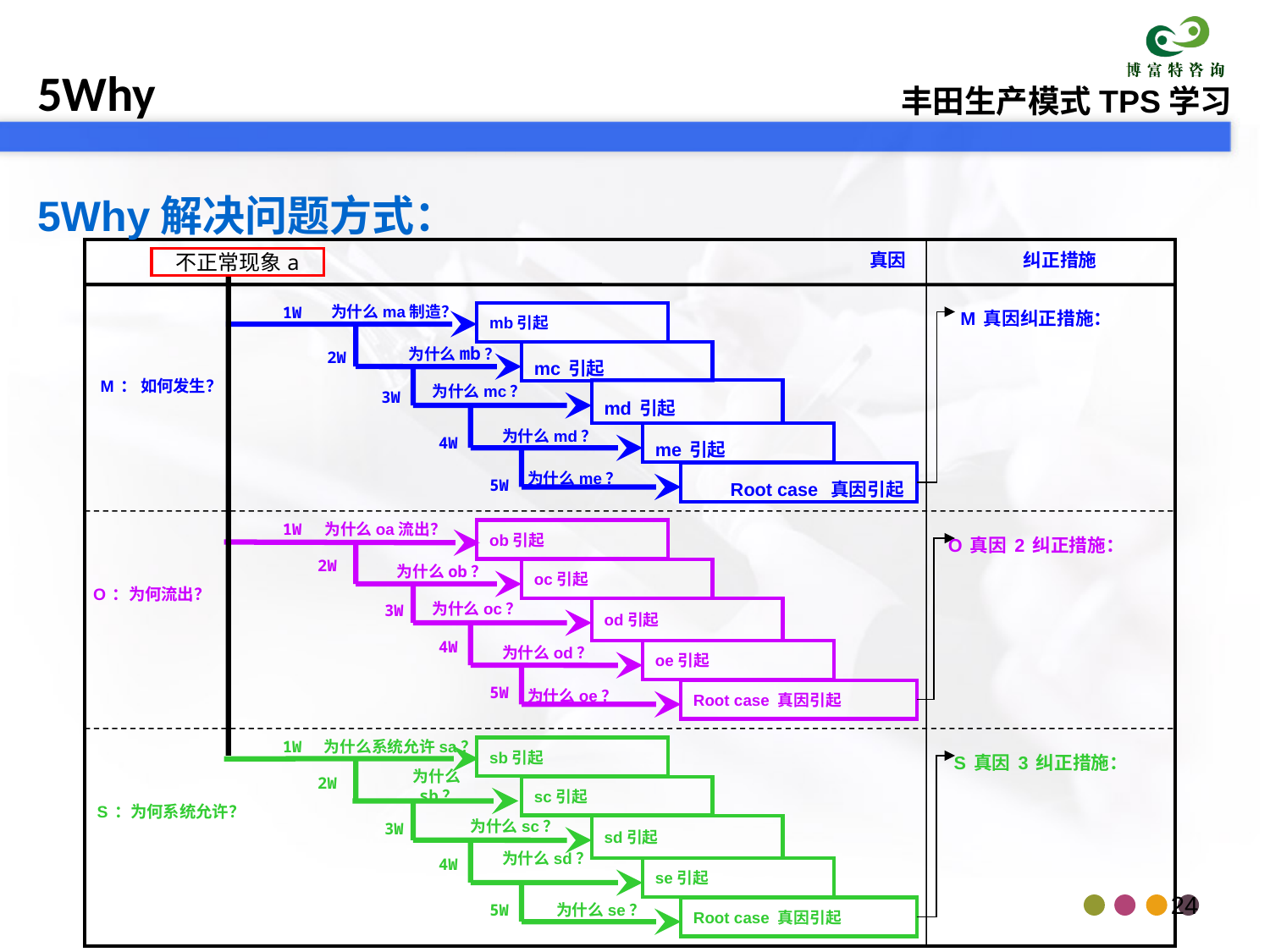

5Why解决问题方式：
真因
纠正措施

不正常现象a

M真因纠正措施：
为什么ma制造？
mb引起
1W

为什么mb？
mc引起
2W
M： 如何发生？

md引起
为什么mc？
3W

me引起
为什么md？
4W

Root case 真因引起
为什么me？
5W

1W
为什么oa流出？
ob引起
O真因2纠正措施：

2W
oc引起
为什么ob？
O：为何流出？

od引起
3W
为什么oc？

4W
oe引起
为什么od？

Root case 真因引起
5W
为什么oe？

1W
为什么系统允许sa？
sb引起
S真因3纠正措施：

2W
为什么sb？
sc引起
S：为何系统允许？

sd引起
为什么sc？
3W

为什么sd？
4W
se引起

Root case 真因引起
5W
为什么se？